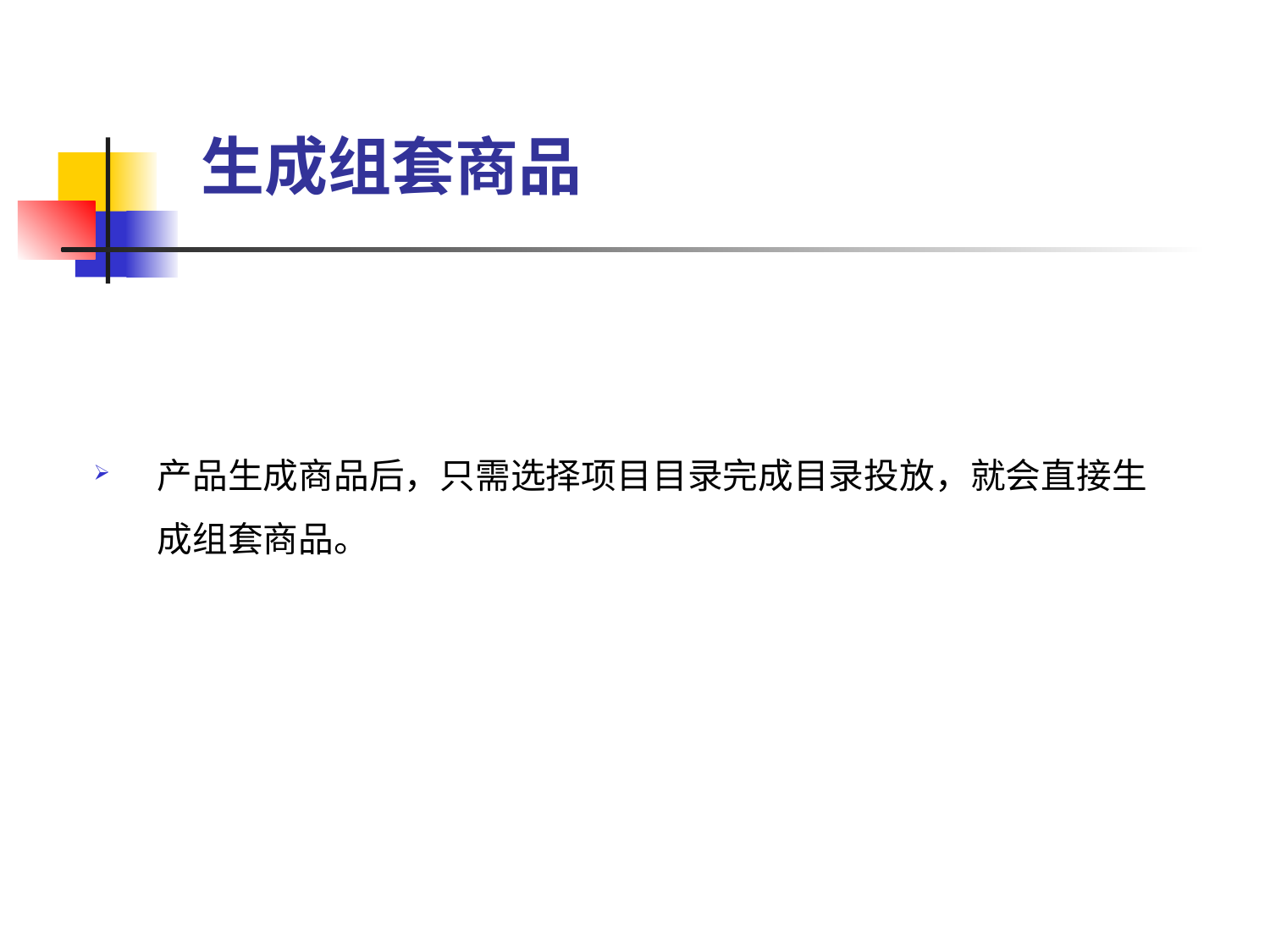

# 生成组套商品

产品生成商品后，只需选择项目目录完成目录投放，就会直接生成组套商品。